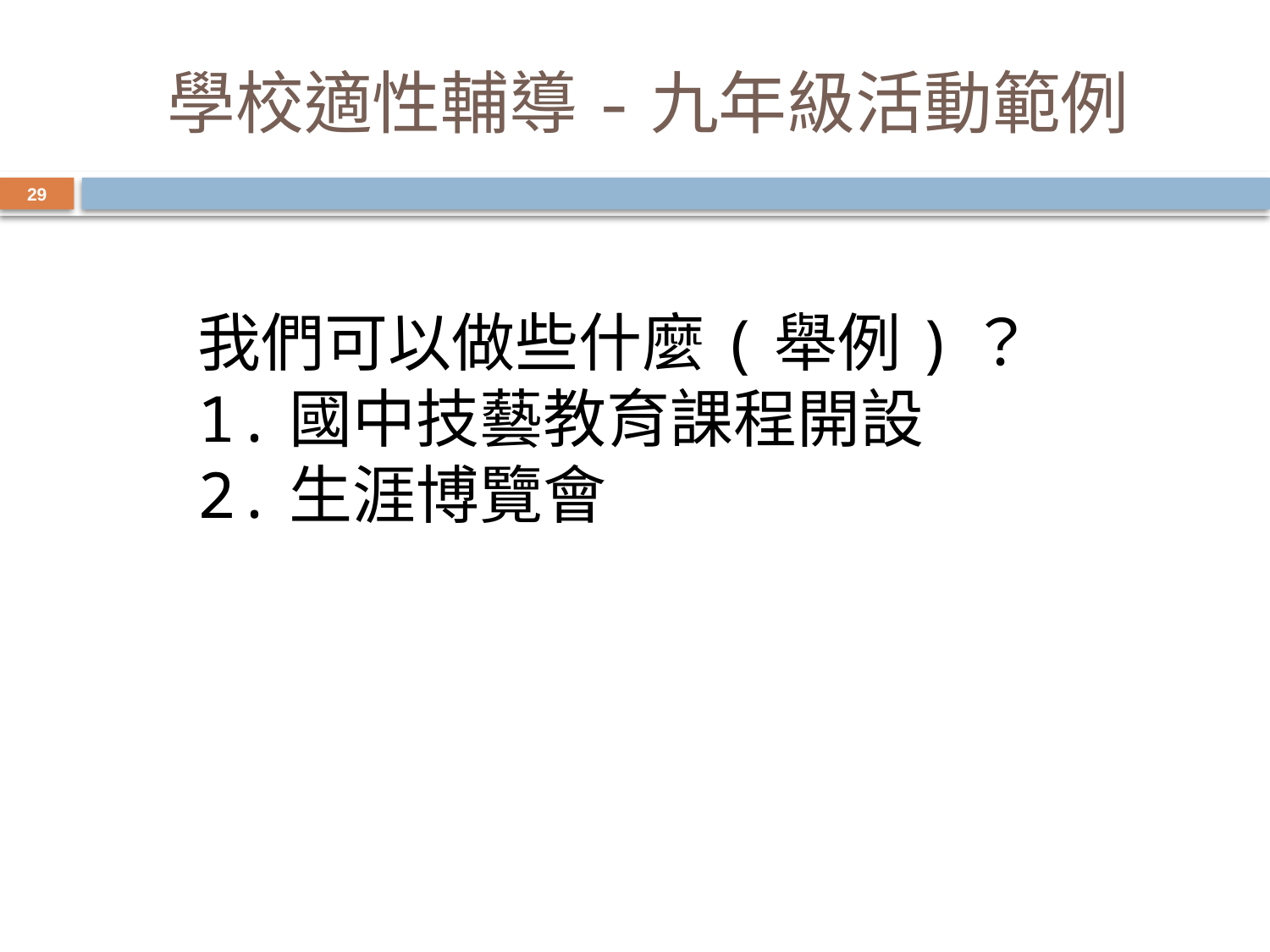

#
學校適性輔導-九年級活動範例
29
我們可以做些什麼(舉例)？
1.國中技藝教育課程開設
2.生涯博覽會